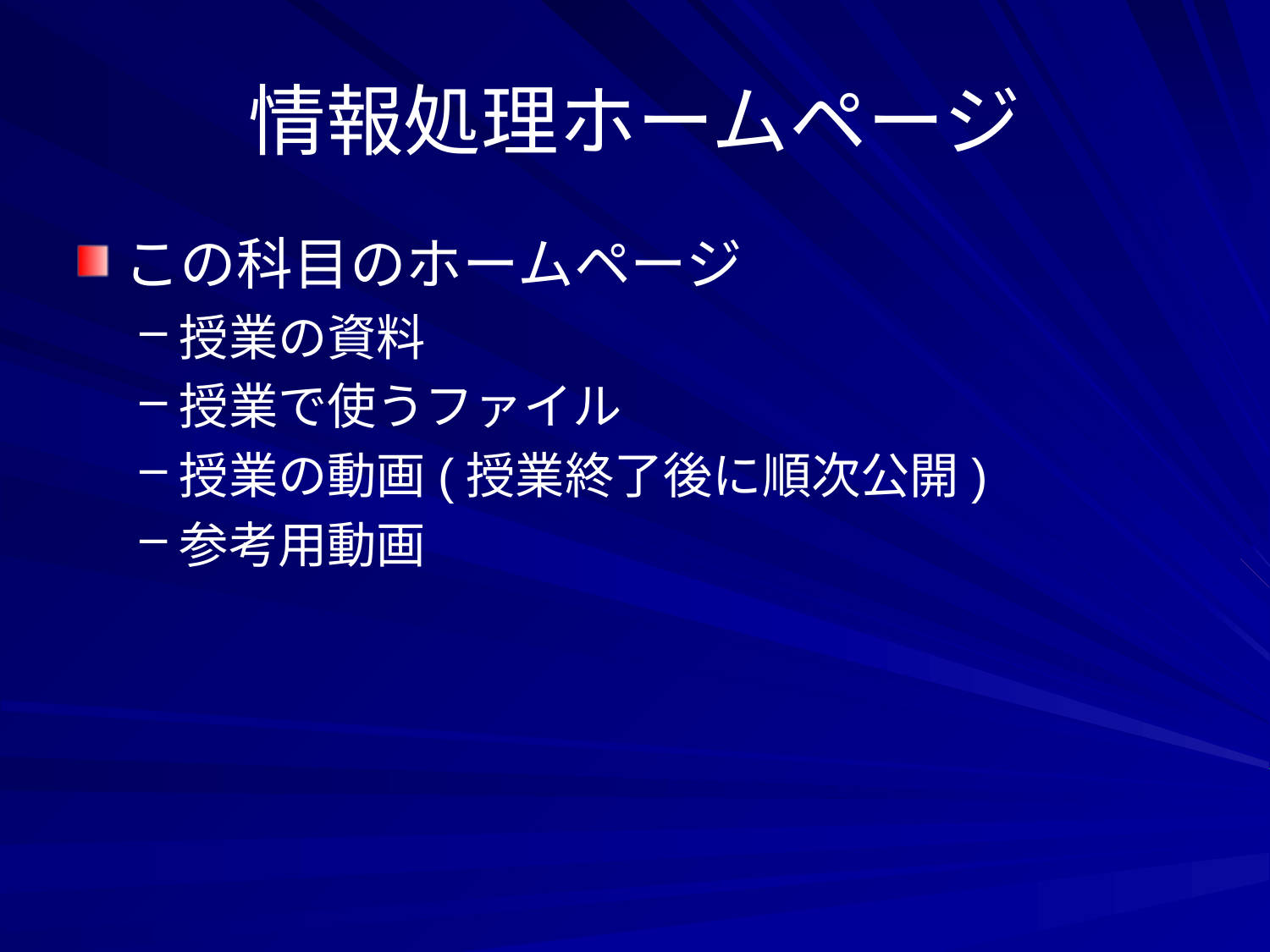

# 情報処理ホームページ
この科目のホームページ
授業の資料
授業で使うファイル
授業の動画(授業終了後に順次公開)
参考用動画